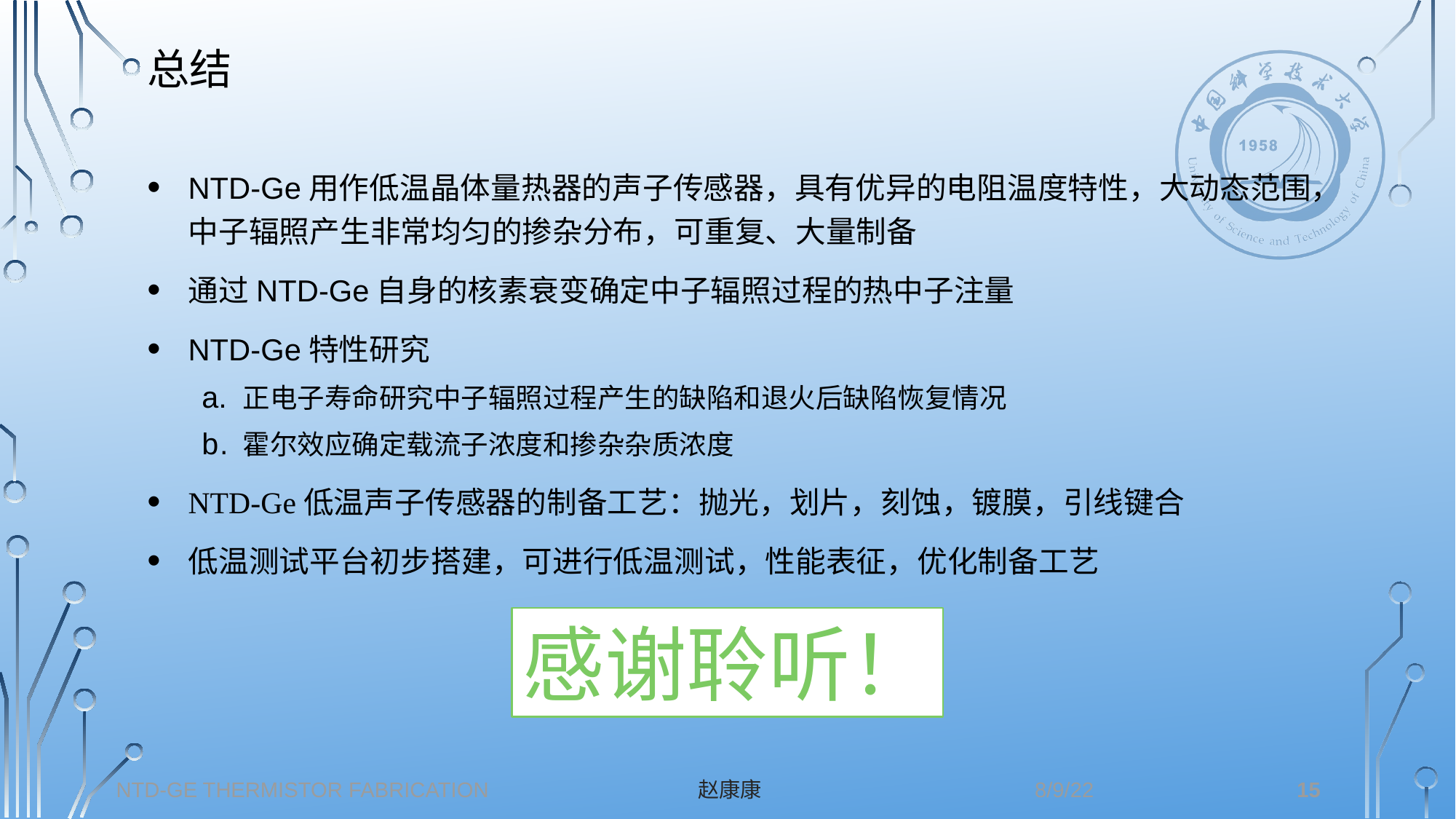

# 总结
NTD-Ge用作低温晶体量热器的声子传感器，具有优异的电阻温度特性，大动态范围，中子辐照产生非常均匀的掺杂分布，可重复、大量制备
通过NTD-Ge自身的核素衰变确定中子辐照过程的热中子注量
NTD-Ge特性研究
正电子寿命研究中子辐照过程产生的缺陷和退火后缺陷恢复情况
霍尔效应确定载流子浓度和掺杂杂质浓度
NTD-Ge低温声子传感器的制备工艺：抛光，划片，刻蚀，镀膜，引线键合
低温测试平台初步搭建，可进行低温测试，性能表征，优化制备工艺
感谢聆听！
NTD-Ge thermistor fabrication
8/9/22
15